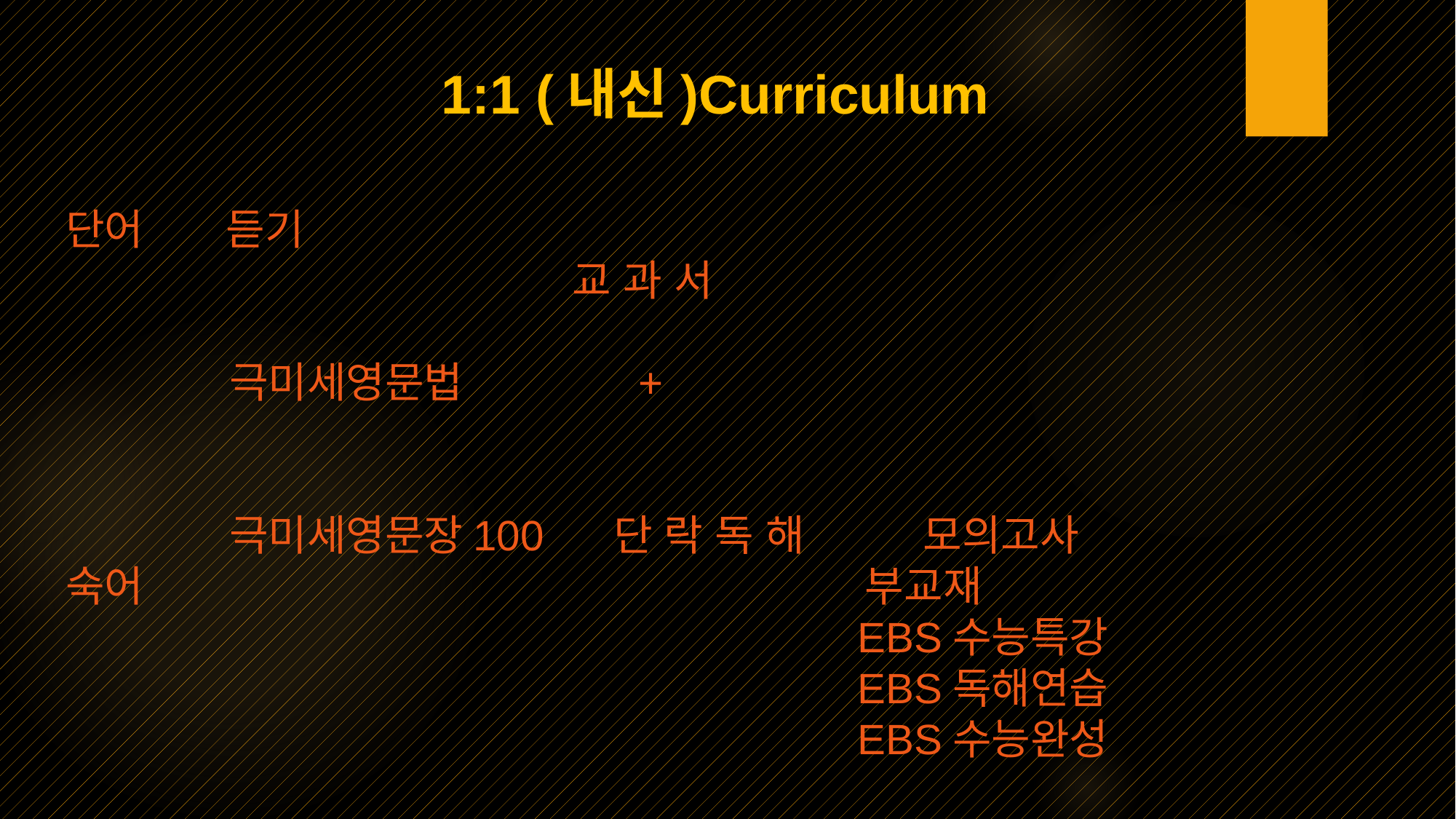

1:1 (내신)Curriculum
단어       듣기
                                          교 과 서

             극미세영문법              +

             극미세영문장100     단 락 독 해          모의고사
숙어                                                             부교재
                                                                   EBS수능특강
                                                                   EBS독해연습
                                                                   EBS수능완성